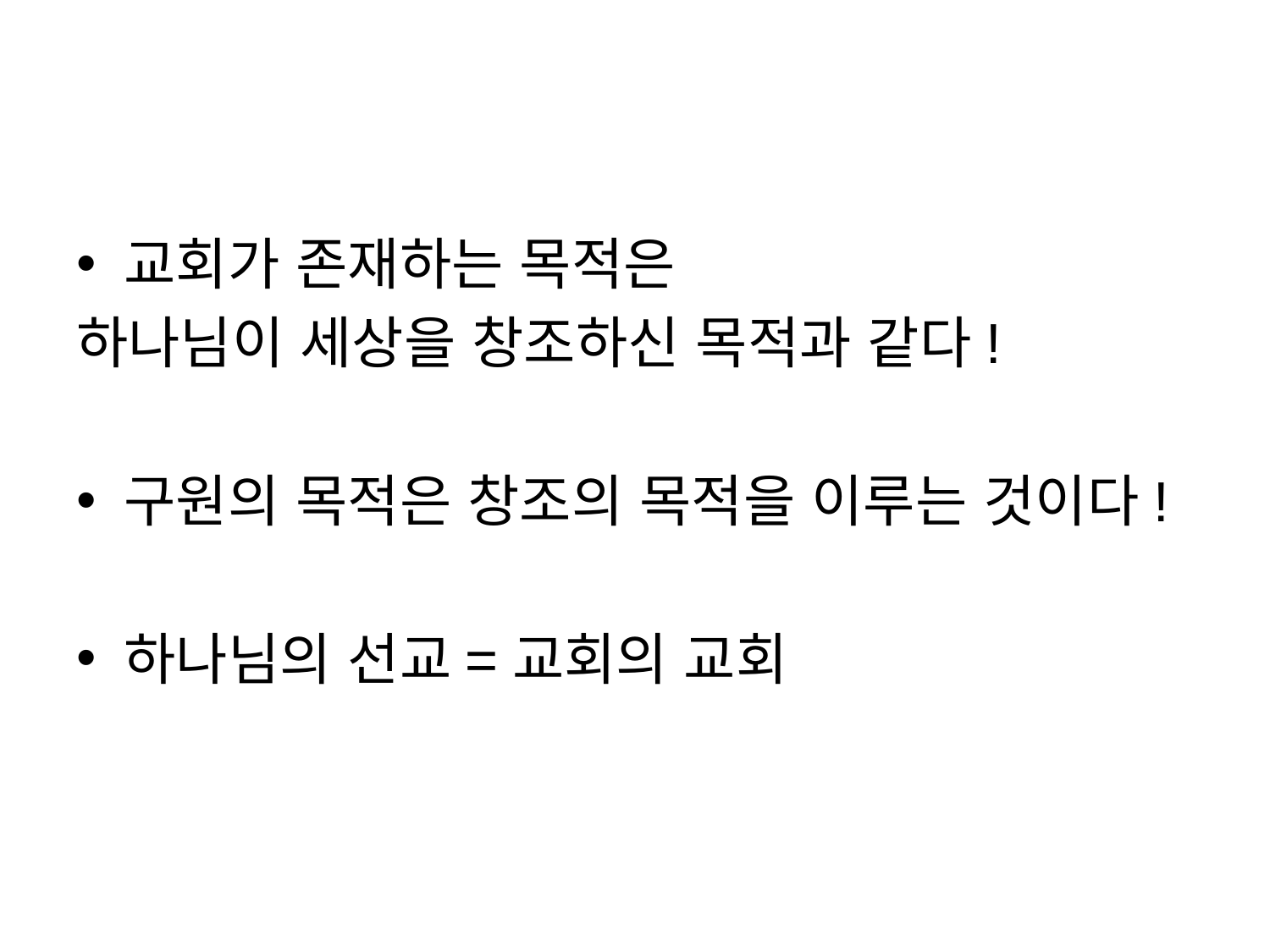

#
교회가 존재하는 목적은
하나님이 세상을 창조하신 목적과 같다!

구원의 목적은 창조의 목적을 이루는 것이다!

하나님의 선교=교회의 교회